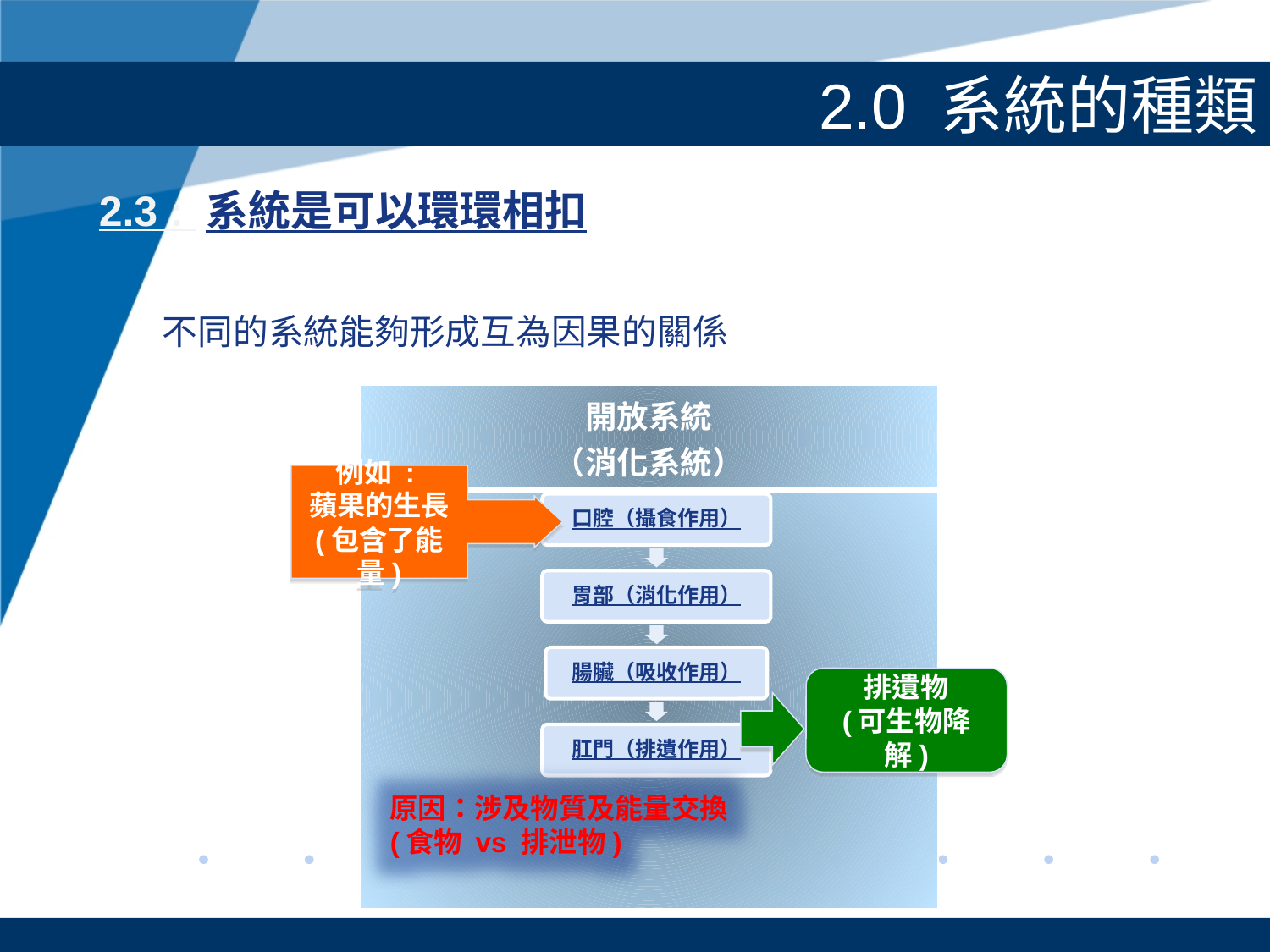

2.0 系統的種類
# 3
2.3 : 系統是可以環環相扣

 	不同的系統能夠形成互為因果的關係

| 開放系統 （消化系統） |
| --- |
|  |
例如 :
蘋果的生長
(包含了能量)
口腔（攝食作用）

胃部（消化作用）

腸臟（吸收作用）

肛門（排遺作用）
排遺物
(可生物降解)

原因：涉及物質及能量交換
(食物 vs 排泄物)